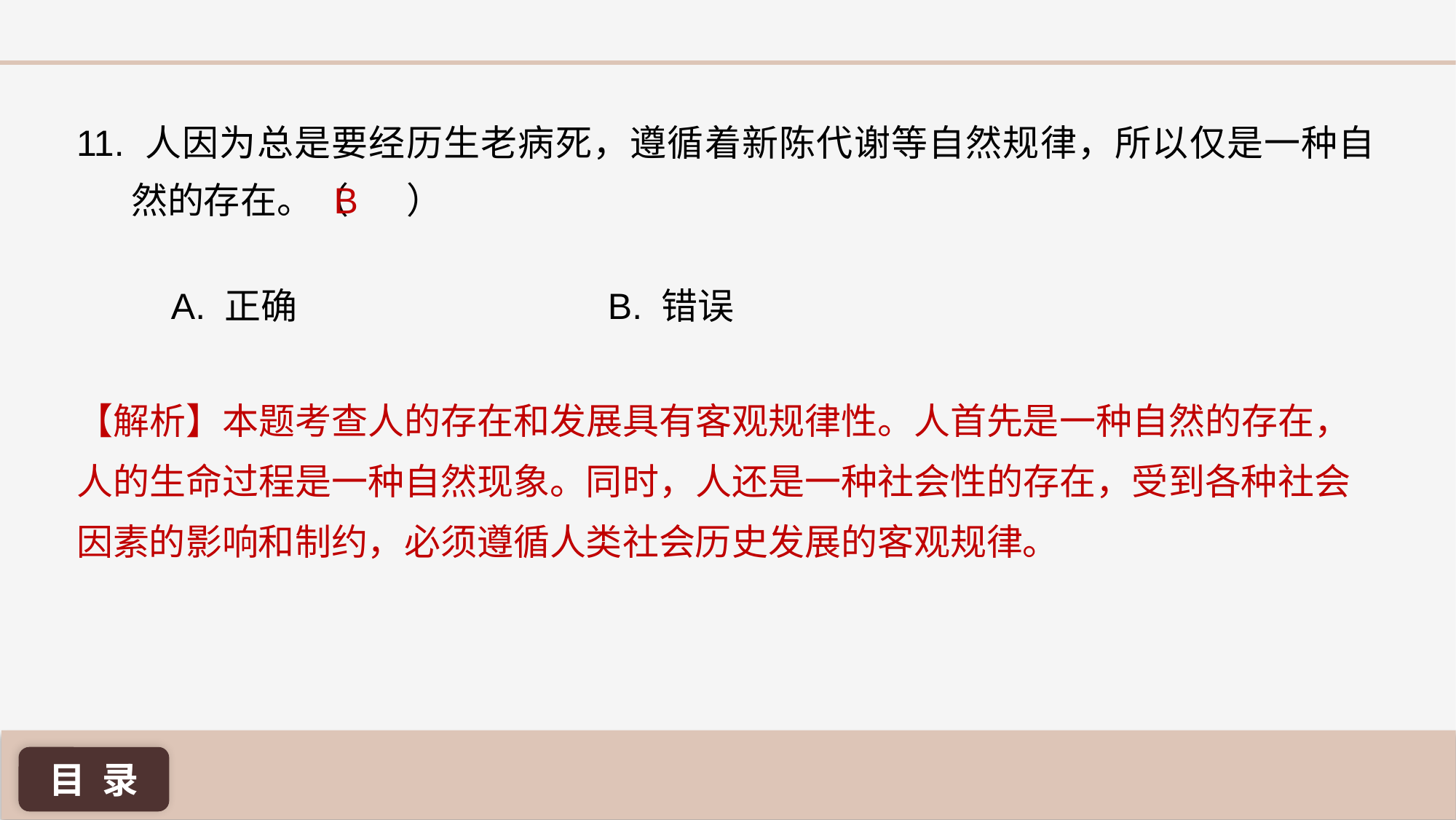

11. 人因为总是要经历生老病死，遵循着新陈代谢等自然规律，所以仅是一种自然的存在。（       ）
B
A. 正确 			B. 错误
【解析】本题考查人的存在和发展具有客观规律性。人首先是一种自然的存在，人的生命过程是一种自然现象。同时，人还是一种社会性的存在，受到各种社会因素的影响和制约，必须遵循人类社会历史发展的客观规律。